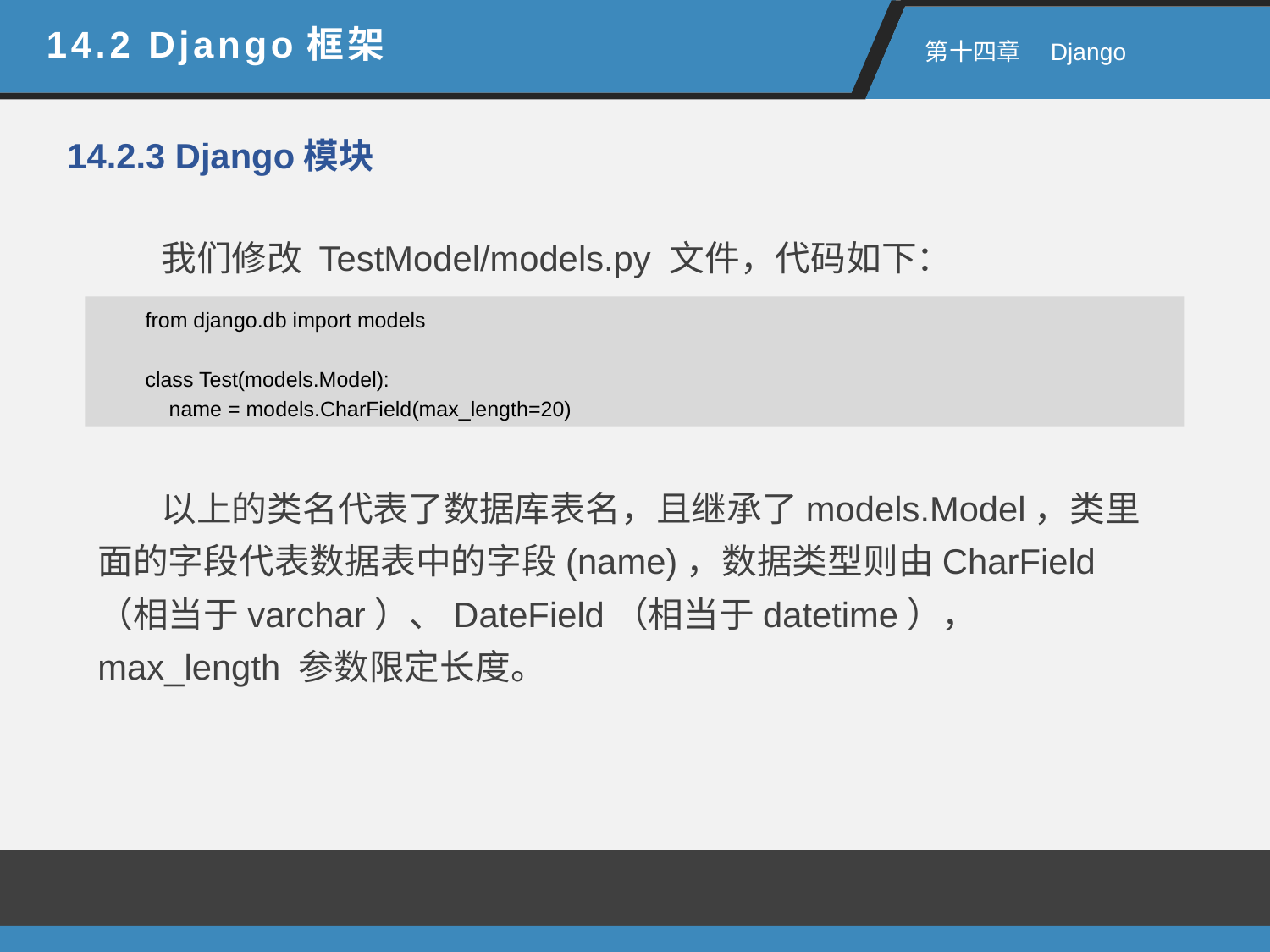

14.2 Django框架
  第十四章　Django
14.2.3 Django模块
我们修改 TestModel/models.py 文件，代码如下：
from django.db import models

class Test(models.Model):
    name = models.CharField(max_length=20)
以上的类名代表了数据库表名，且继承了models.Model，类里面的字段代表数据表中的字段(name)，数据类型则由CharField（相当于varchar）、DateField（相当于datetime）， max_length 参数限定长度。